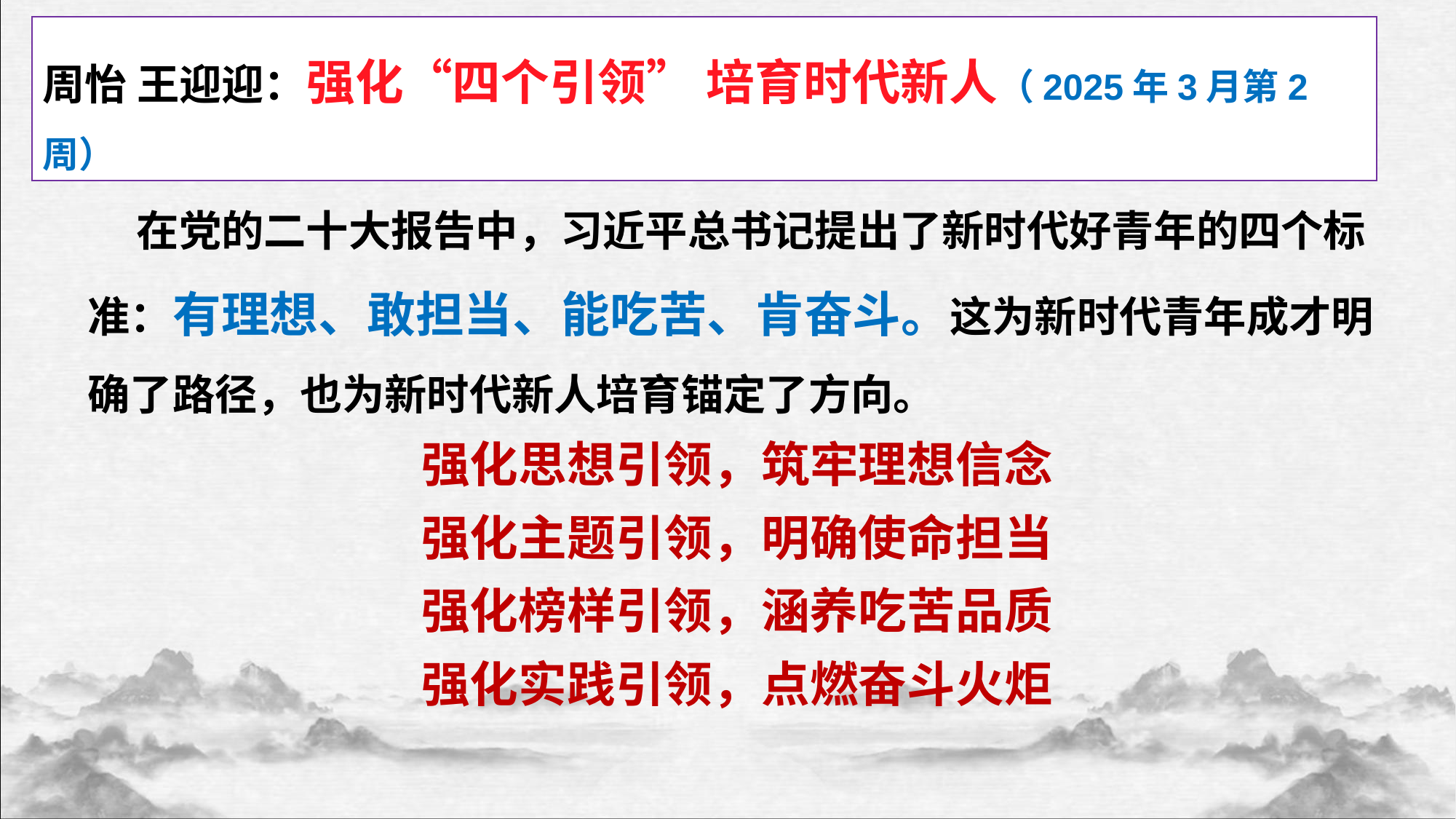

周怡 王迎迎：强化“四个引领” 培育时代新人（2025年3月第2周）
    在党的二十大报告中，习近平总书记提出了新时代好青年的四个标准：有理想、敢担当、能吃苦、肯奋斗。这为新时代青年成才明确了路径，也为新时代新人培育锚定了方向。
强化思想引领，筑牢理想信念
强化主题引领，明确使命担当
强化榜样引领，涵养吃苦品质
强化实践引领，点燃奋斗火炬